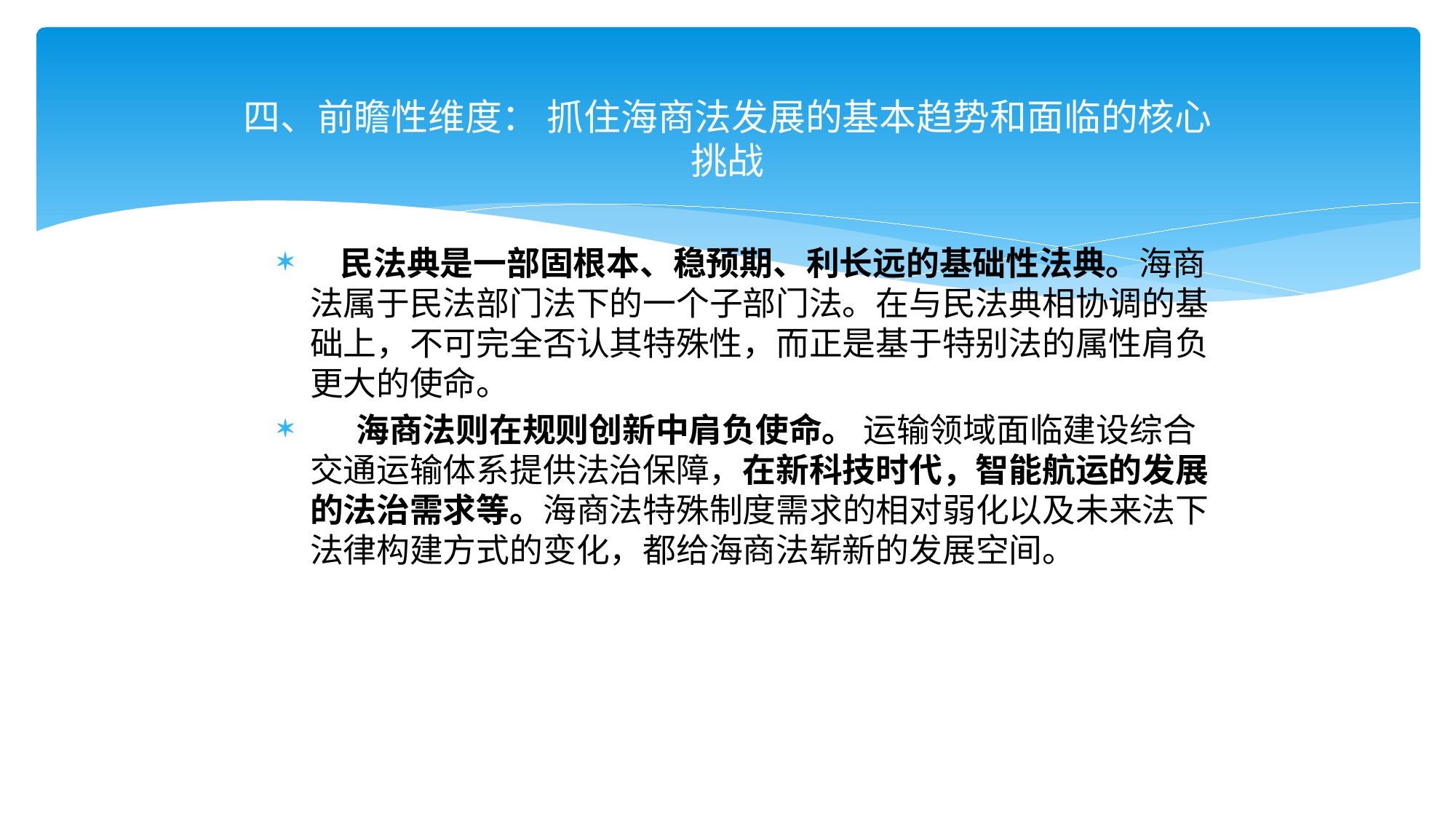

# 四、前瞻性维度： 抓住海商法发展的基本趋势和面临的核心挑战
   民法典是一部固根本、稳预期、利长远的基础性法典。海商法属于民法部门法下的一个子部门法。在与民法典相协调的基础上，不可完全否认其特殊性，而正是基于特别法的属性肩负更大的使命。
     海商法则在规则创新中肩负使命。 运输领域面临建设综合交通运输体系提供法治保障，在新科技时代，智能航运的发展的法治需求等。海商法特殊制度需求的相对弱化以及未来法下法律构建方式的变化，都给海商法崭新的发展空间。